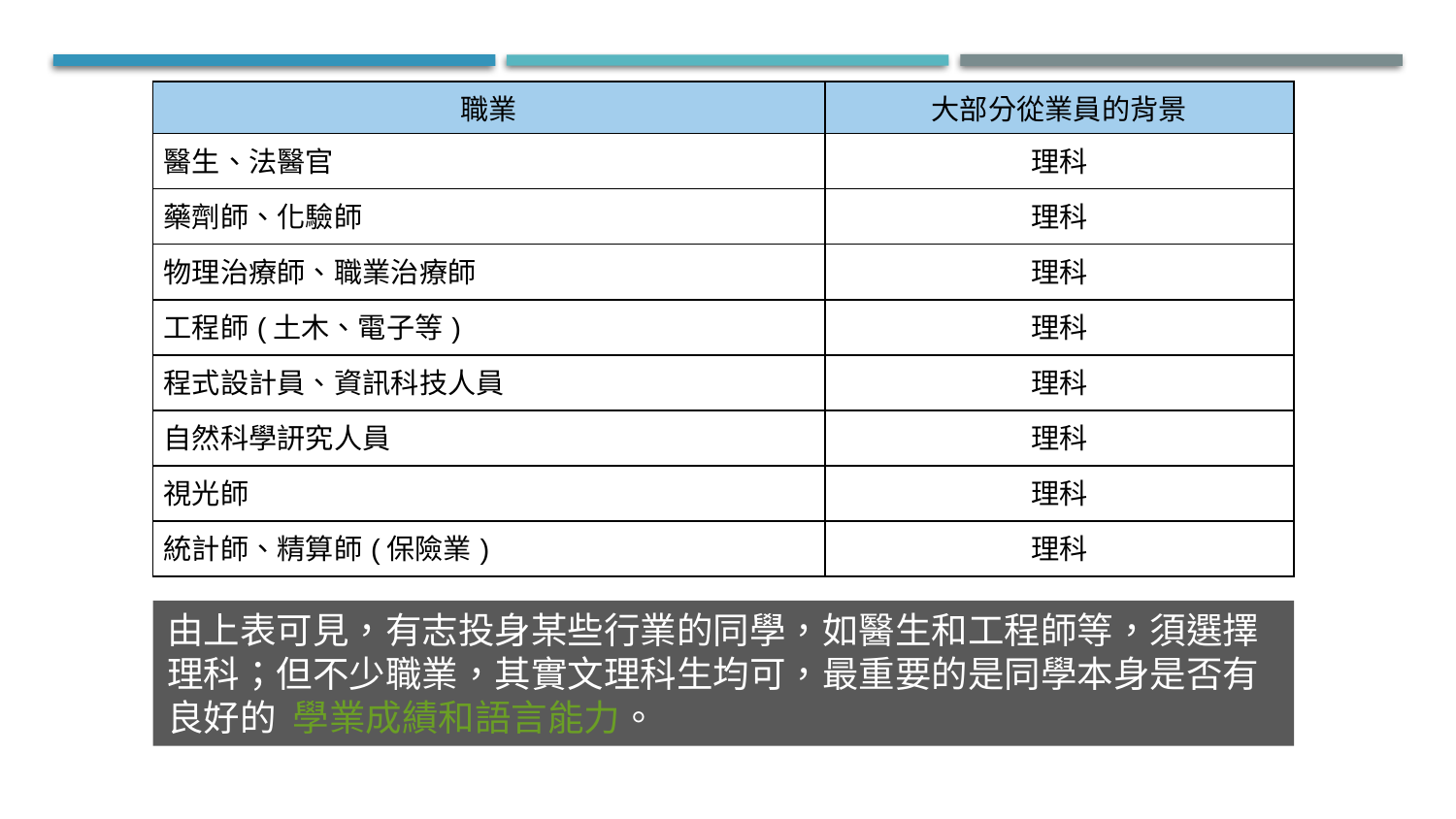

| 職業 | 大部分從業員的背景 |
| --- | --- |
| 醫生、法醫官 | 理科 |
| 藥劑師、化驗師 | 理科 |
| 物理治療師、職業治療師 | 理科 |
| 工程師(土木、電子等) | 理科 |
| 程式設計員、資訊科技人員 | 理科 |
| 自然科學訮究人員 | 理科 |
| 視光師 | 理科 |
| 統計師、精算師(保險業) | 理科 |
由上表可見，有志投身某些行業的同學，如醫生和工程師等，須選擇理科；但不少職業，其實文理科生均可，最重要的是同學本身是否有良好的  學業成績和語言能力。